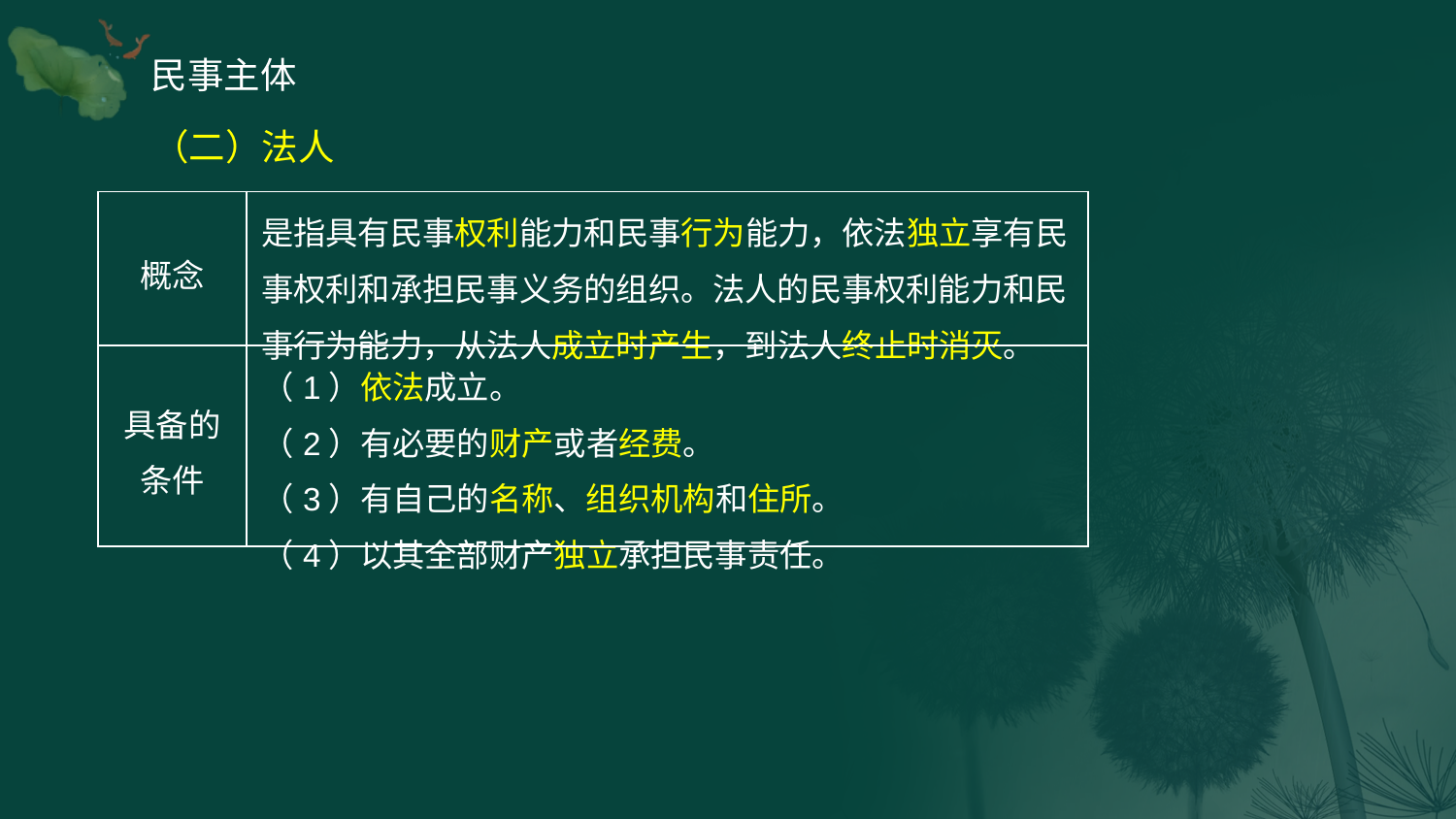

（二）法人
| 概念 | 是指具有民事权利能力和民事行为能力，依法独立享有民事权利和承担民事义务的组织。法人的民事权利能力和民事行为能力，从法人成立时产生，到法人终止时消灭。 |
| --- | --- |
| 具备的条件 | （1）依法成立。 （2）有必要的财产或者经费。 （3）有自己的名称、组织机构和住所。 （4）以其全部财产独立承担民事责任。 |